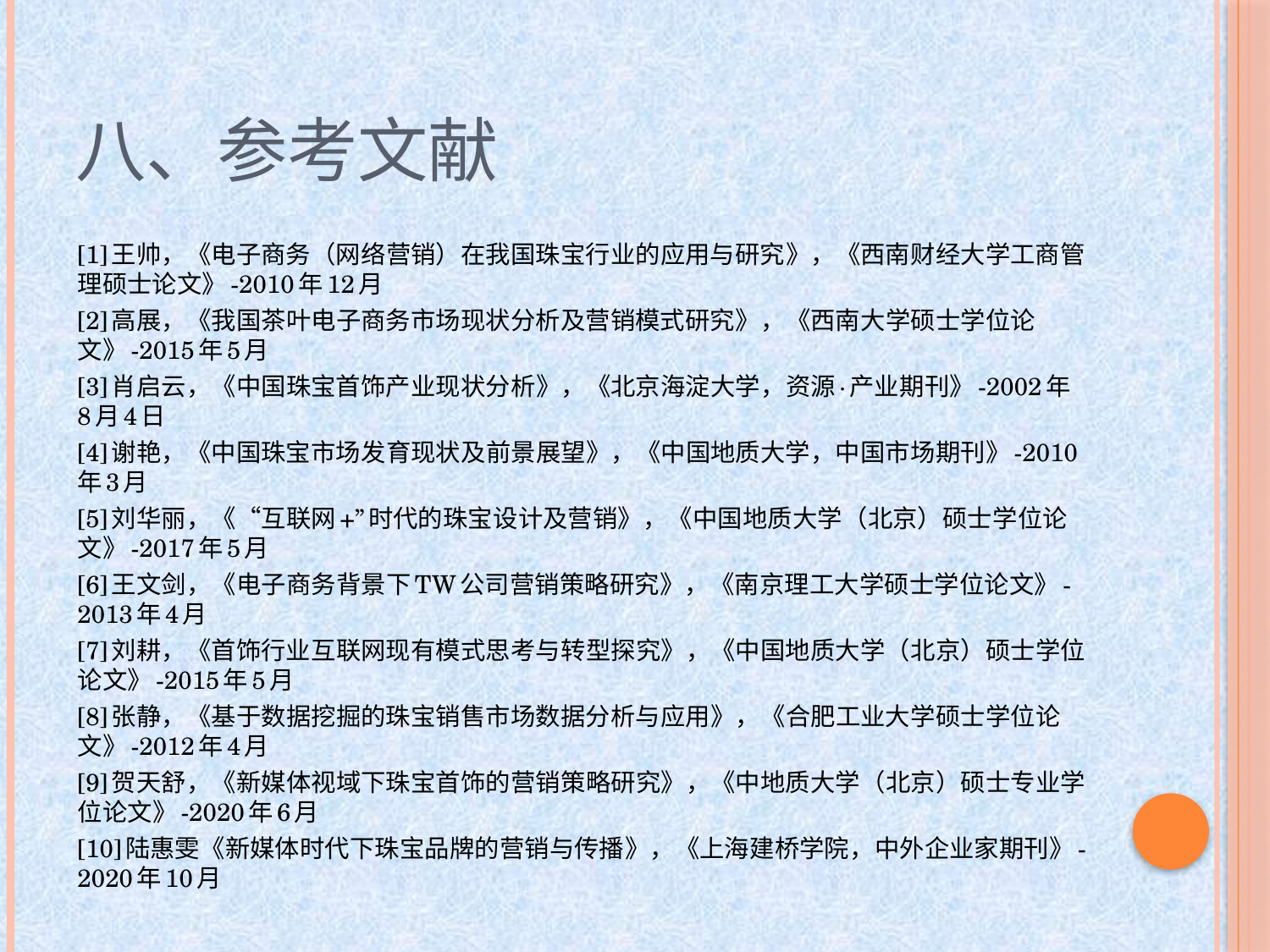

# 八、参考文献

[1]王帅，《电子商务（网络营销）在我国珠宝行业的应用与研究》，《西南财经大学工商管理硕士论文》-2010年12月
[2]高展，《我国茶叶电子商务市场现状分析及营销模式研究》，《西南大学硕士学位论文》-2015年5月
[3]肖启云，《中国珠宝首饰产业现状分析》，《北京海淀大学，资源·产业期刊》-2002年8月4日
[4]谢艳，《中国珠宝市场发育现状及前景展望》，《中国地质大学，中国市场期刊》-2010年3月
[5]刘华丽，《“互联网+”时代的珠宝设计及营销》，《中国地质大学（北京）硕士学位论文》-2017年5月
[6]王文剑，《电子商务背景下TW公司营销策略研究》，《南京理工大学硕士学位论文》-2013年4月
[7]刘耕，《首饰行业互联网现有模式思考与转型探究》，《中国地质大学（北京）硕士学位论文》-2015年5月
[8]张静，《基于数据挖掘的珠宝销售市场数据分析与应用》，《合肥工业大学硕士学位论文》-2012年4月
[9]贺天舒，《新媒体视域下珠宝首饰的营销策略研究》，《中地质大学（北京）硕士专业学位论文》-2020年6月
[10]陆惠雯《新媒体时代下珠宝品牌的营销与传播》，《上海建桥学院，中外企业家期刊》-2020年10月